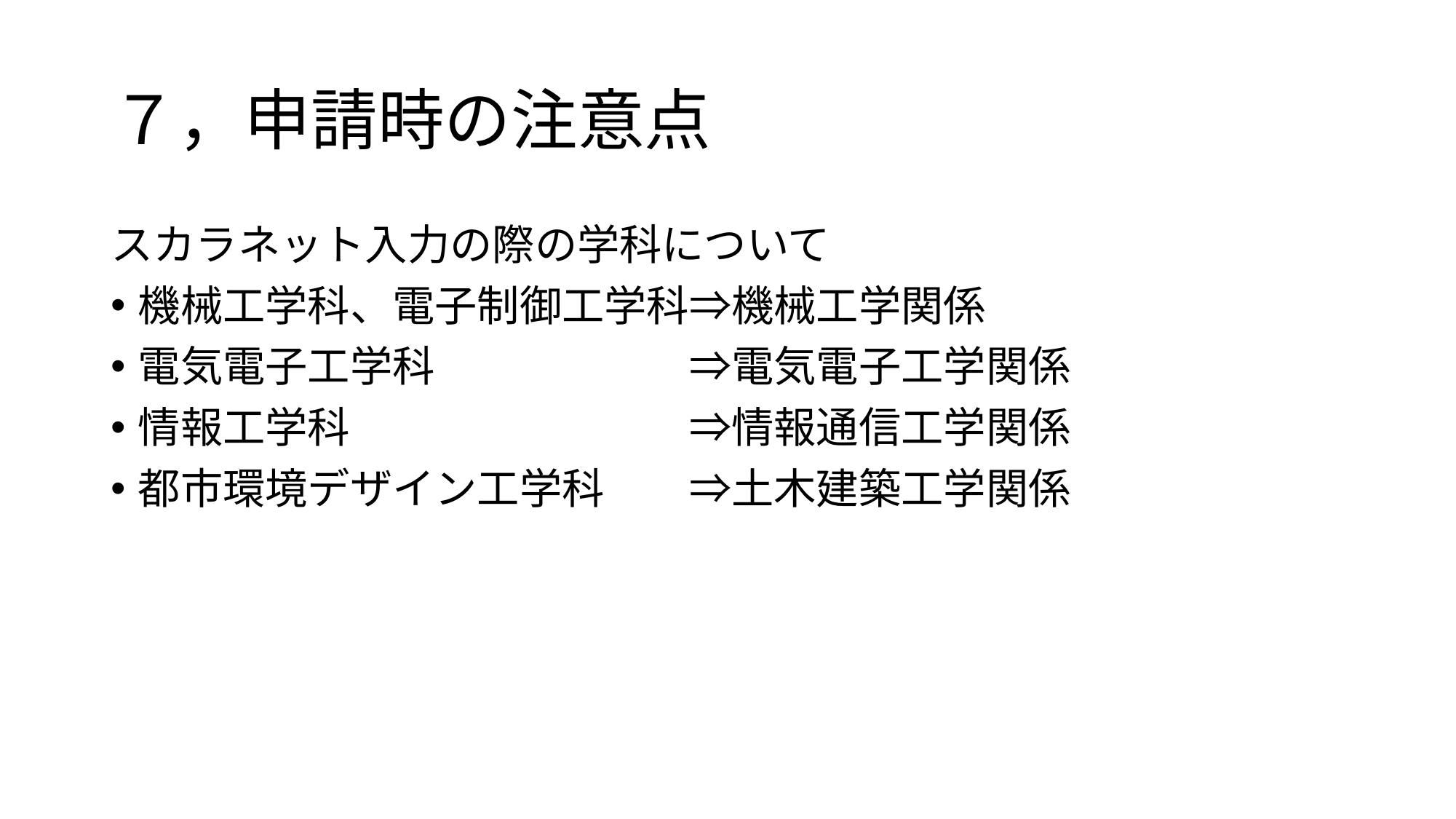

# ７，申請時の注意点
スカラネット入力の際の学科について
機械工学科、電子制御工学科⇒機械工学関係
電気電子工学科　　　　　　⇒電気電子工学関係
情報工学科　　　　　　　　⇒情報通信工学関係
都市環境デザイン工学科　　⇒土木建築工学関係